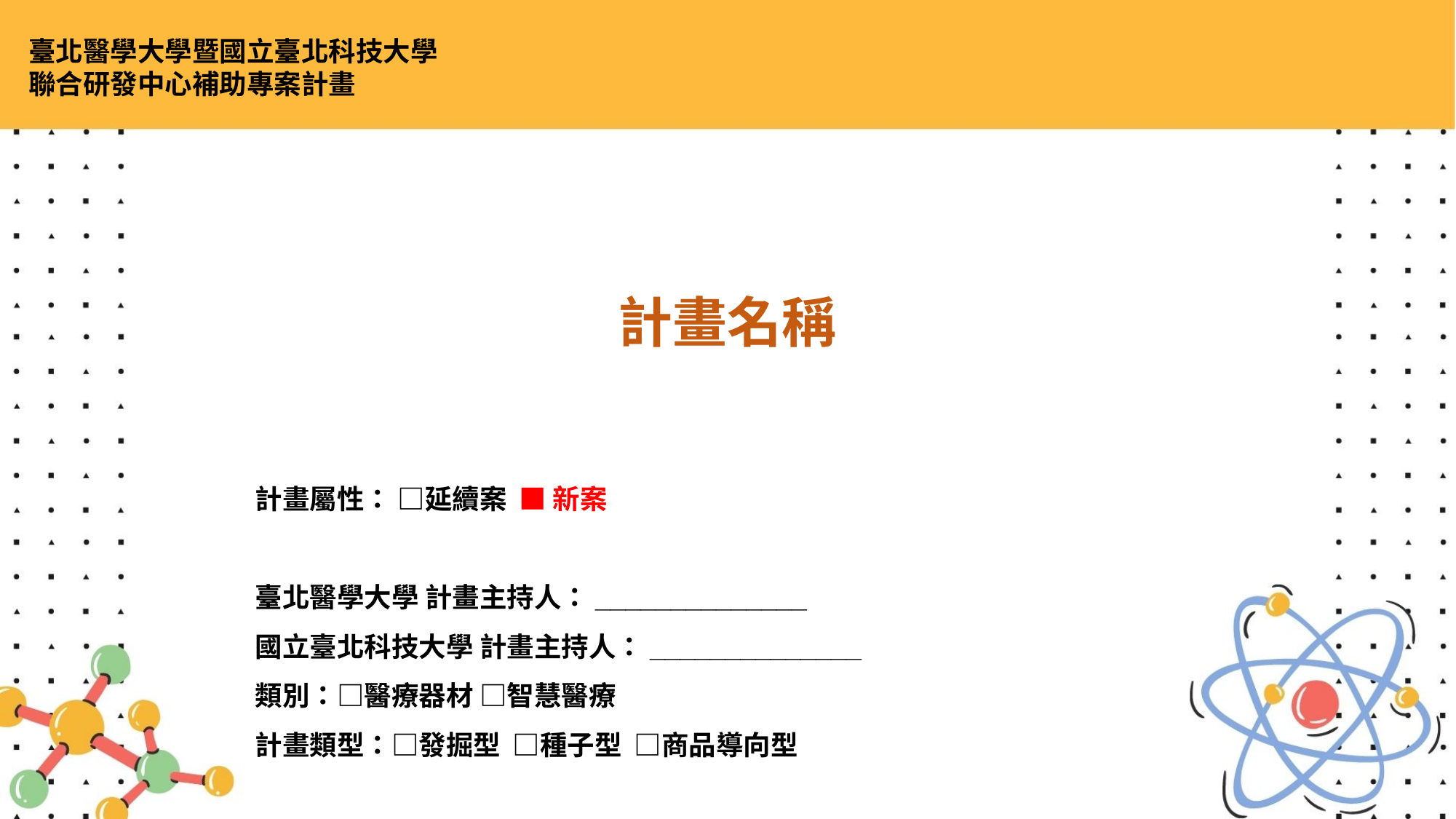

臺北醫學大學暨國立臺北科技大學
聯合研發中心補助專案計畫
計畫名稱
計畫屬性： □延續案  ■ 新案

臺北醫學大學 計畫主持人：______________
國立臺北科技大學 計畫主持人：______________
類別：□醫療器材 □智慧醫療
計畫類型：□發掘型  □種子型  □商品導向型